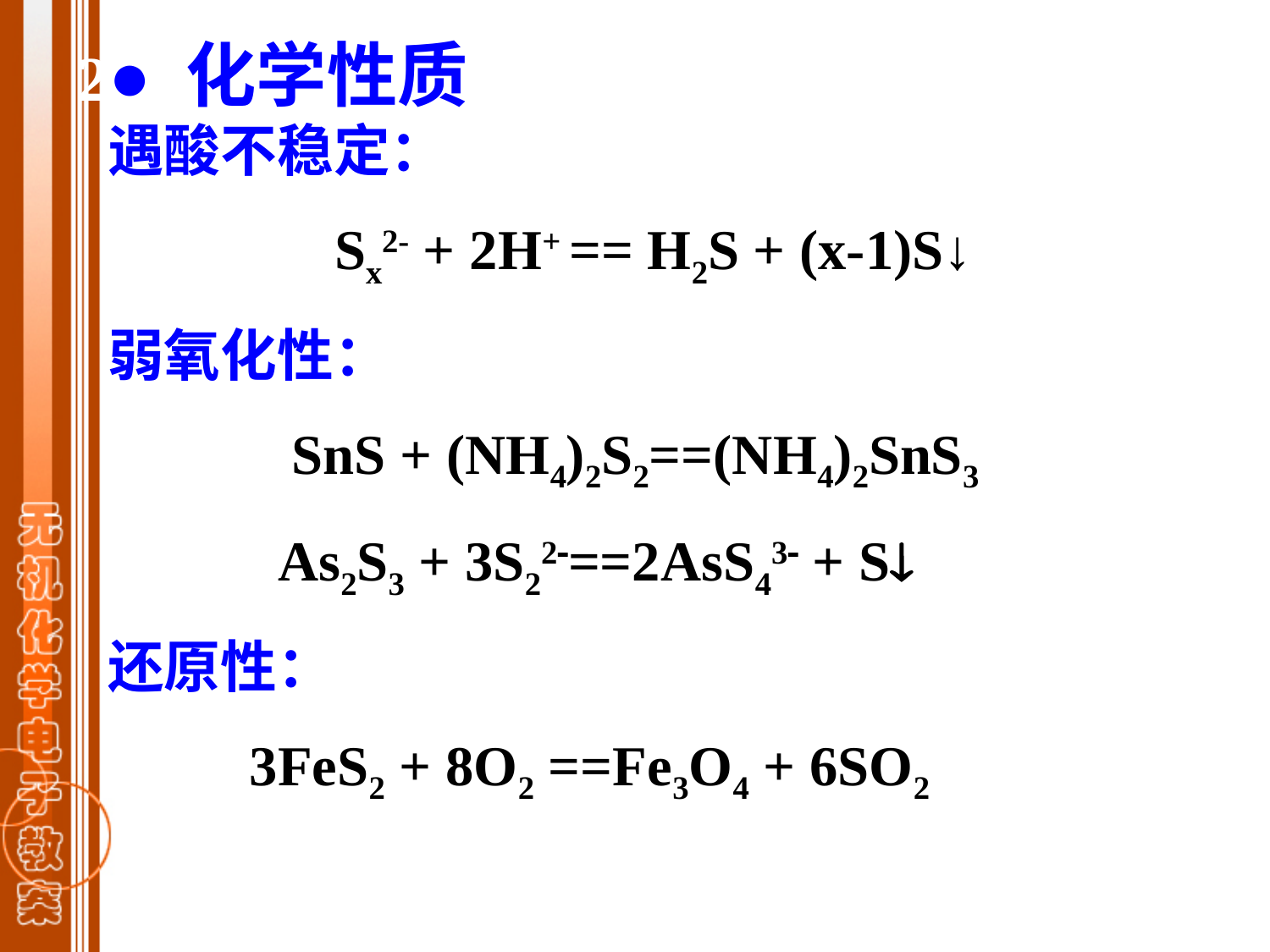

2● 化学性质
遇酸不稳定：
                Sx2- + 2H+ == H2S + (x-1)S↓
弱氧化性：
             SnS + (NH4)2S2==(NH4)2SnS3
            As2S3 + 3S22−==2AsS43− + S↓
还原性：
          3FeS2 + 8O2 ==Fe3O4 + 6SO2